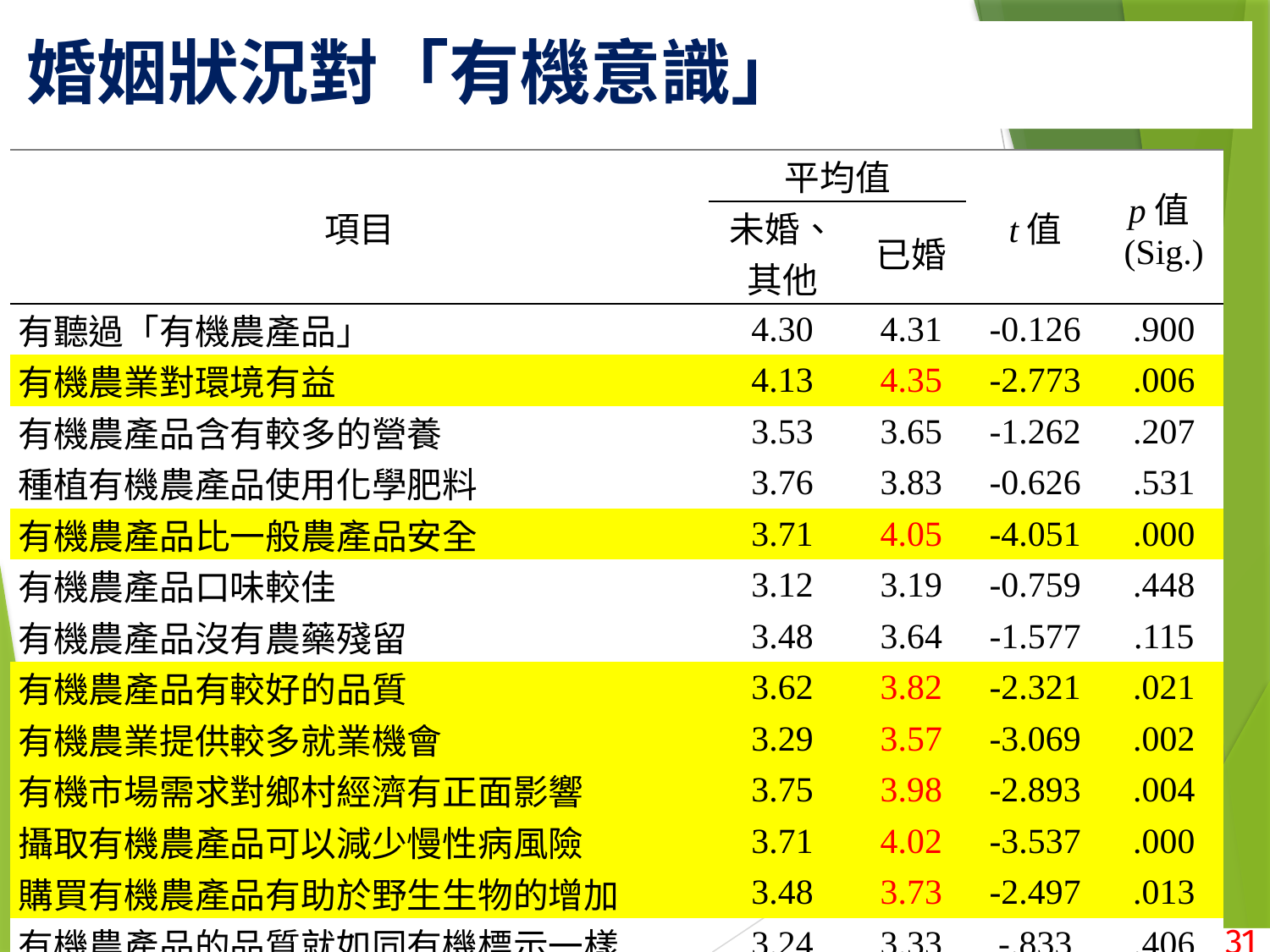

# 婚姻狀況對「有機意識」
| 項目 | 平均值 |  | t值 | p值(Sig.) |
| --- | --- | --- | --- | --- |
|  | 未婚、其他 | 已婚 |  |  |
| 有聽過「有機農產品」 | 4.30 | 4.31 | -0.126 | .900 |
| 有機農業對環境有益 | 4.13 | 4.35 | -2.773 | .006 |
| 有機農產品含有較多的營養 | 3.53 | 3.65 | -1.262 | .207 |
| 種植有機農產品使用化學肥料 | 3.76 | 3.83 | -0.626 | .531 |
| 有機農產品比一般農產品安全 | 3.71 | 4.05 | -4.051 | .000 |
| 有機農產品口味較佳 | 3.12 | 3.19 | -0.759 | .448 |
| 有機農產品沒有農藥殘留 | 3.48 | 3.64 | -1.577 | .115 |
| 有機農產品有較好的品質 | 3.62 | 3.82 | -2.321 | .021 |
| 有機農業提供較多就業機會 | 3.29 | 3.57 | -3.069 | .002 |
| 有機市場需求對鄉村經濟有正面影響 | 3.75 | 3.98 | -2.893 | .004 |
| 攝取有機農產品可以減少慢性病風險 | 3.71 | 4.02 | -3.537 | .000 |
| 購買有機農產品有助於野生生物的增加 | 3.48 | 3.73 | -2.497 | .013 |
| 有機農產品的品質就如同有機標示一樣 | 3.24 | 3.33 | -.833 | .406 |

31